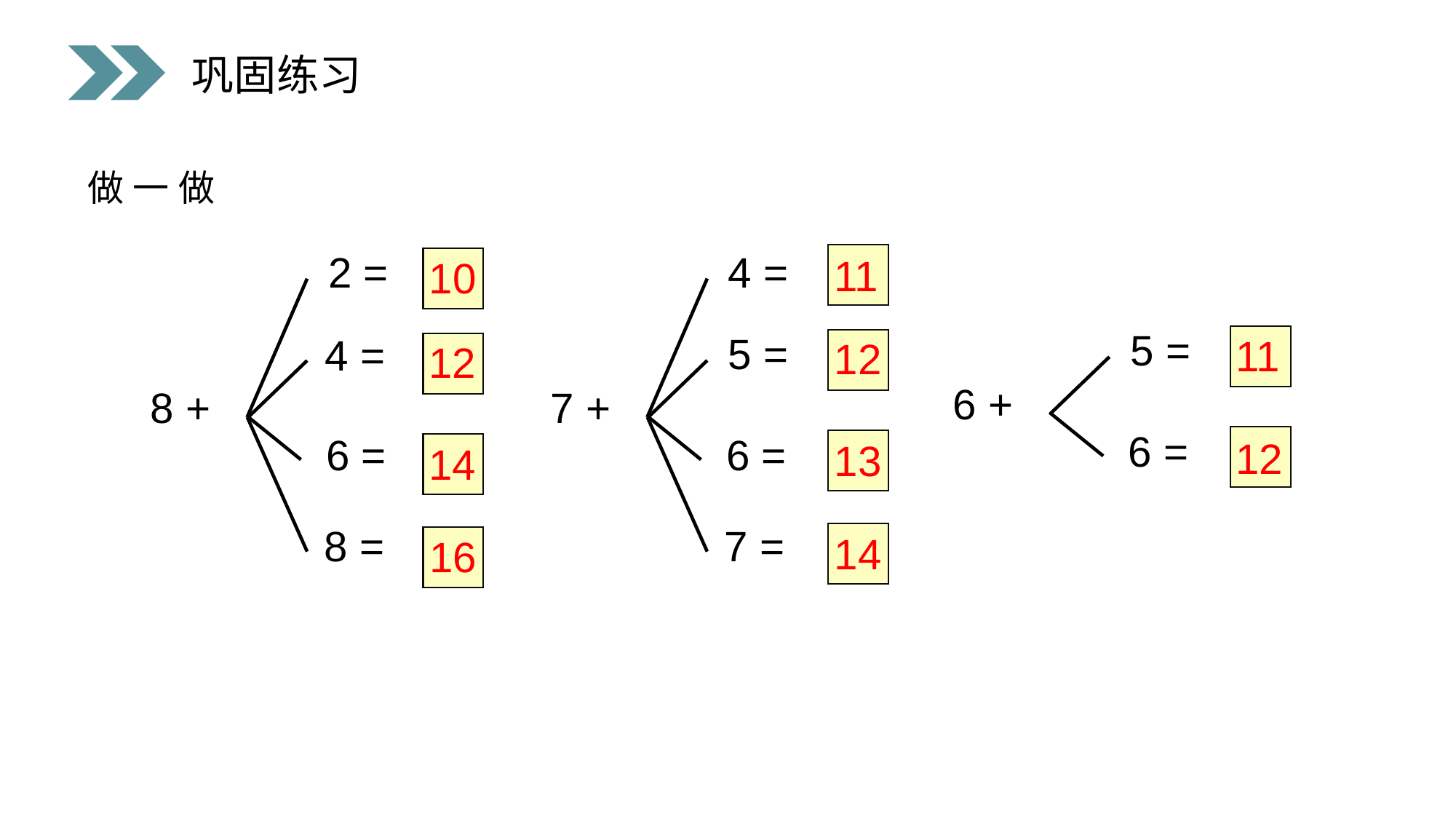

巩固练习
 做一做
4 =
5 =
7 +
6 =
7 =
2 =
4 =
8 +
6 =
8 =
11

10

5 =
6 +
6 =
11

12

12

12

13

14

14

16